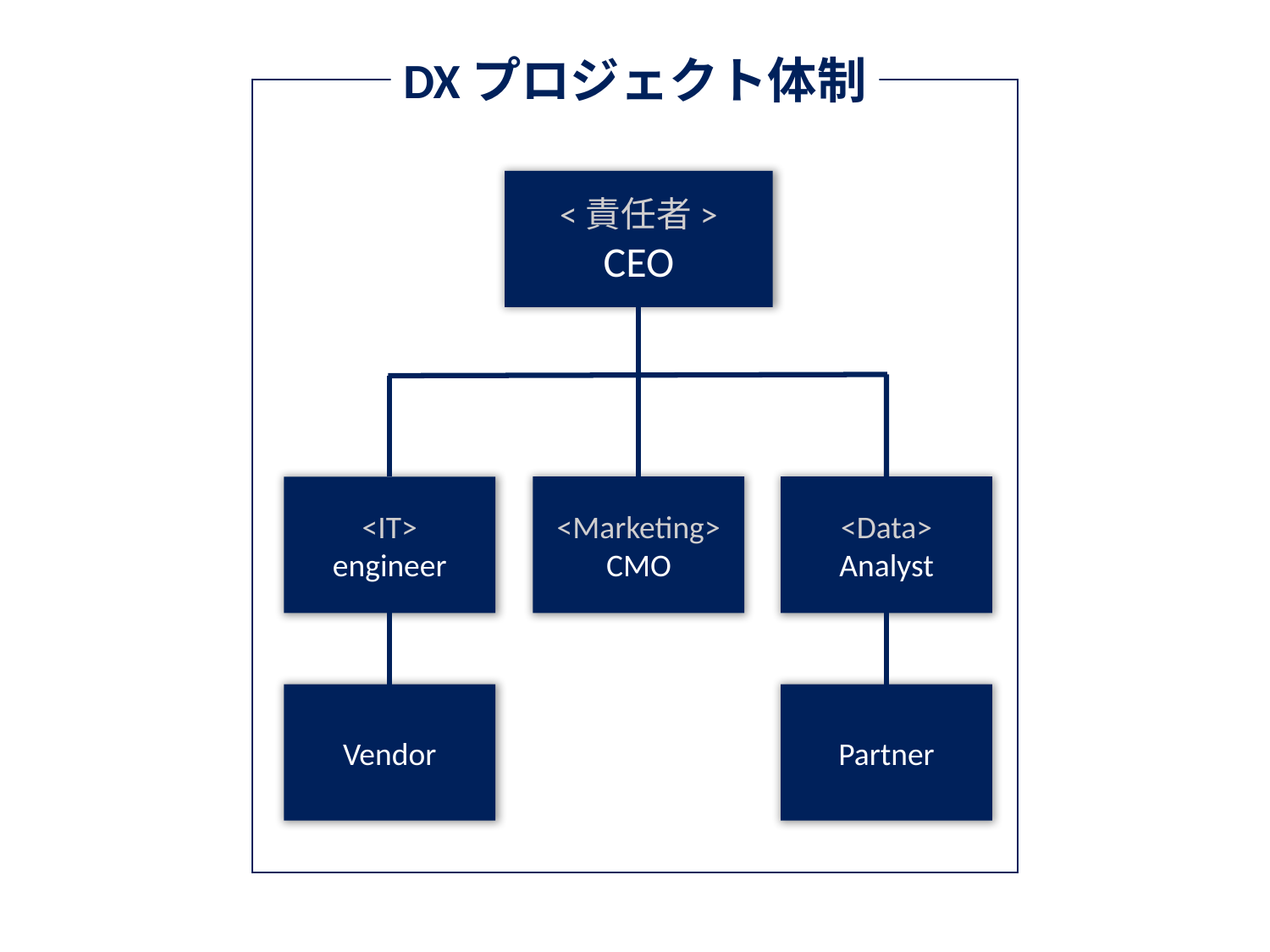

DXプロジェクト体制

<責任者>
CEO
<Marketing>
CMO
<Data>
Analyst
<IT>
engineer
Vendor
Partner